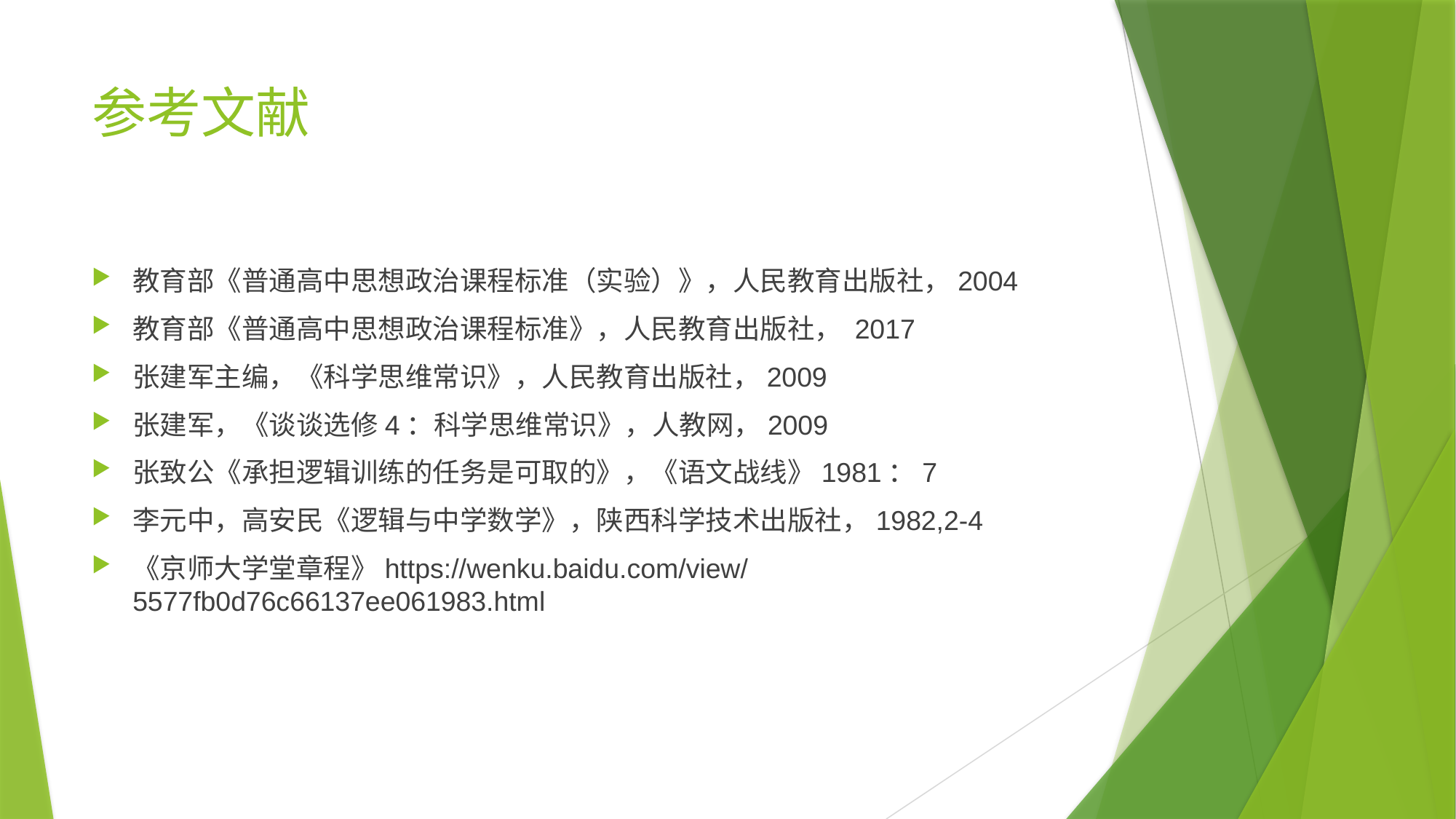

# 参考文献
教育部《普通高中思想政治课程标准（实验）》，人民教育出版社，2004
教育部《普通高中思想政治课程标准》，人民教育出版社， 2017
张建军主编，《科学思维常识》，人民教育出版社，2009
张建军，《谈谈选修4：科学思维常识》，人教网，2009
张致公《承担逻辑训练的任务是可取的》，《语文战线》1981：7
李元中，高安民《逻辑与中学数学》，陕西科学技术出版社，1982,2-4
《京师大学堂章程》https://wenku.baidu.com/view/5577fb0d76c66137ee061983.html